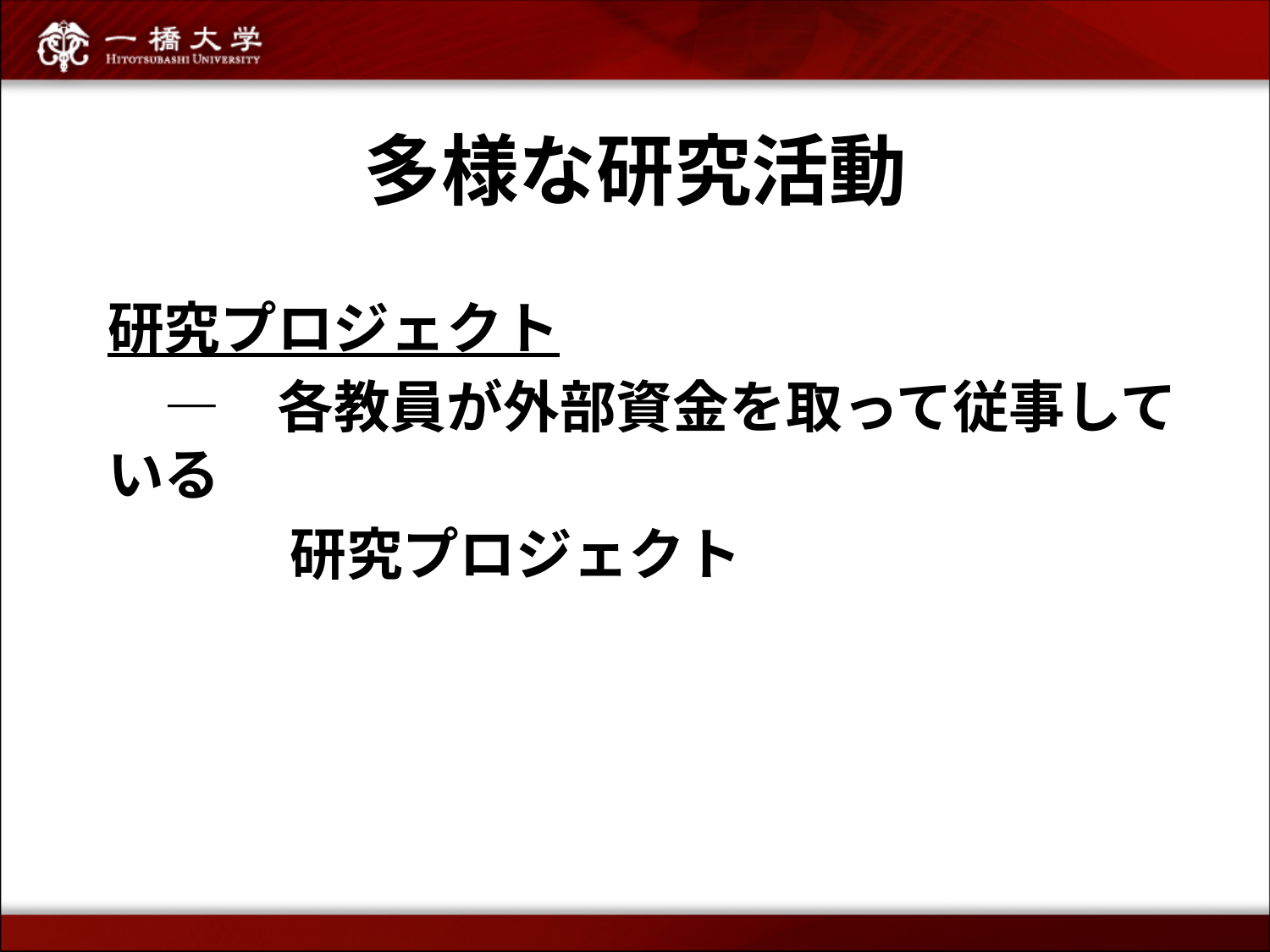

# 多様な研究活動
研究プロジェクト
　―　各教員が外部資金を取って従事している
　　　 研究プロジェクト